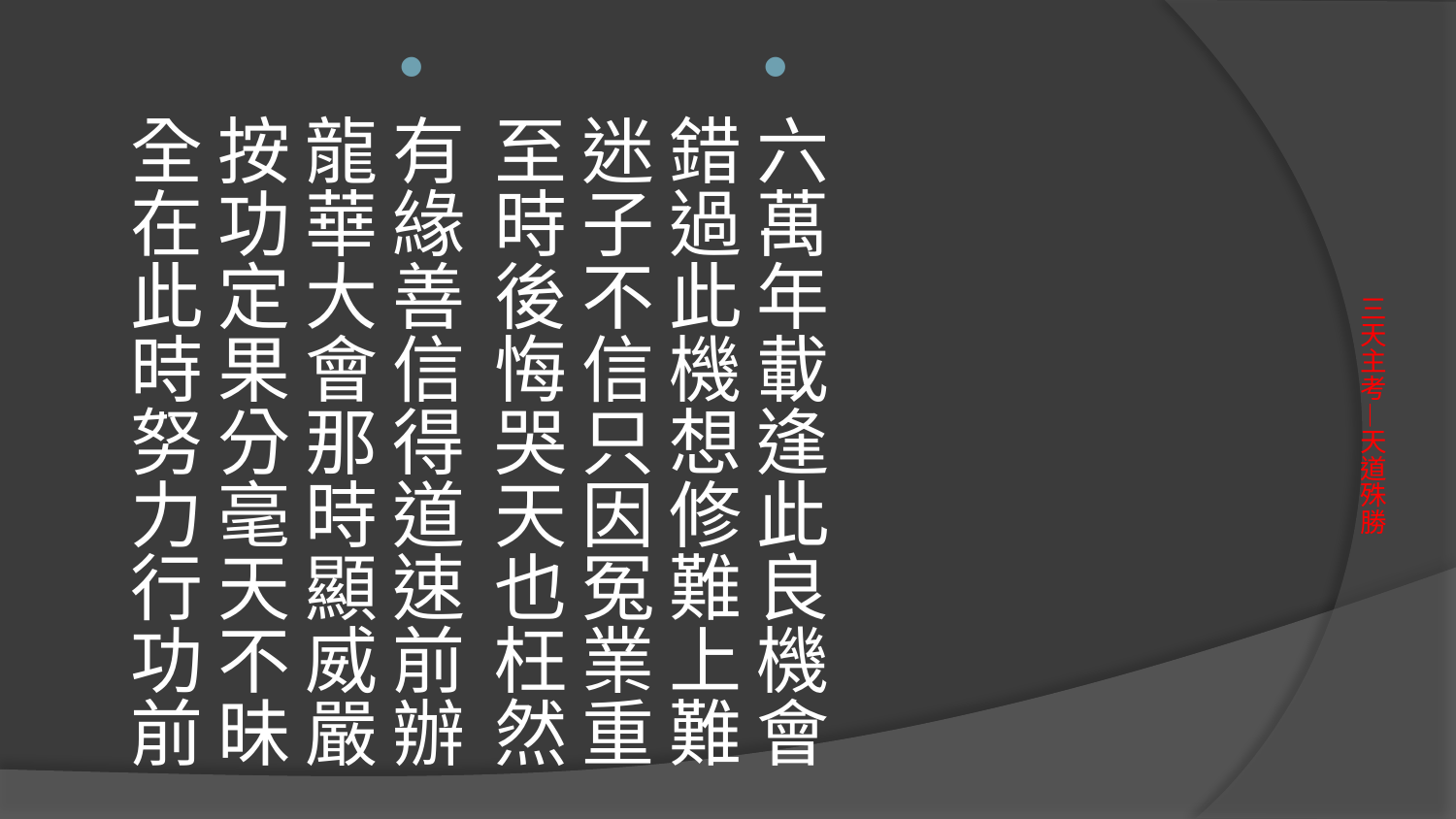

六萬年載逢此良機會 錯過此機想修難上難
迷子不信只因冤業重
至時後悔哭天也枉然
有緣善信得道速前辦
龍華大會那時顯威嚴
按功定果分毫天不昧
全在此時努力行功前

# 三天主考—天道殊勝